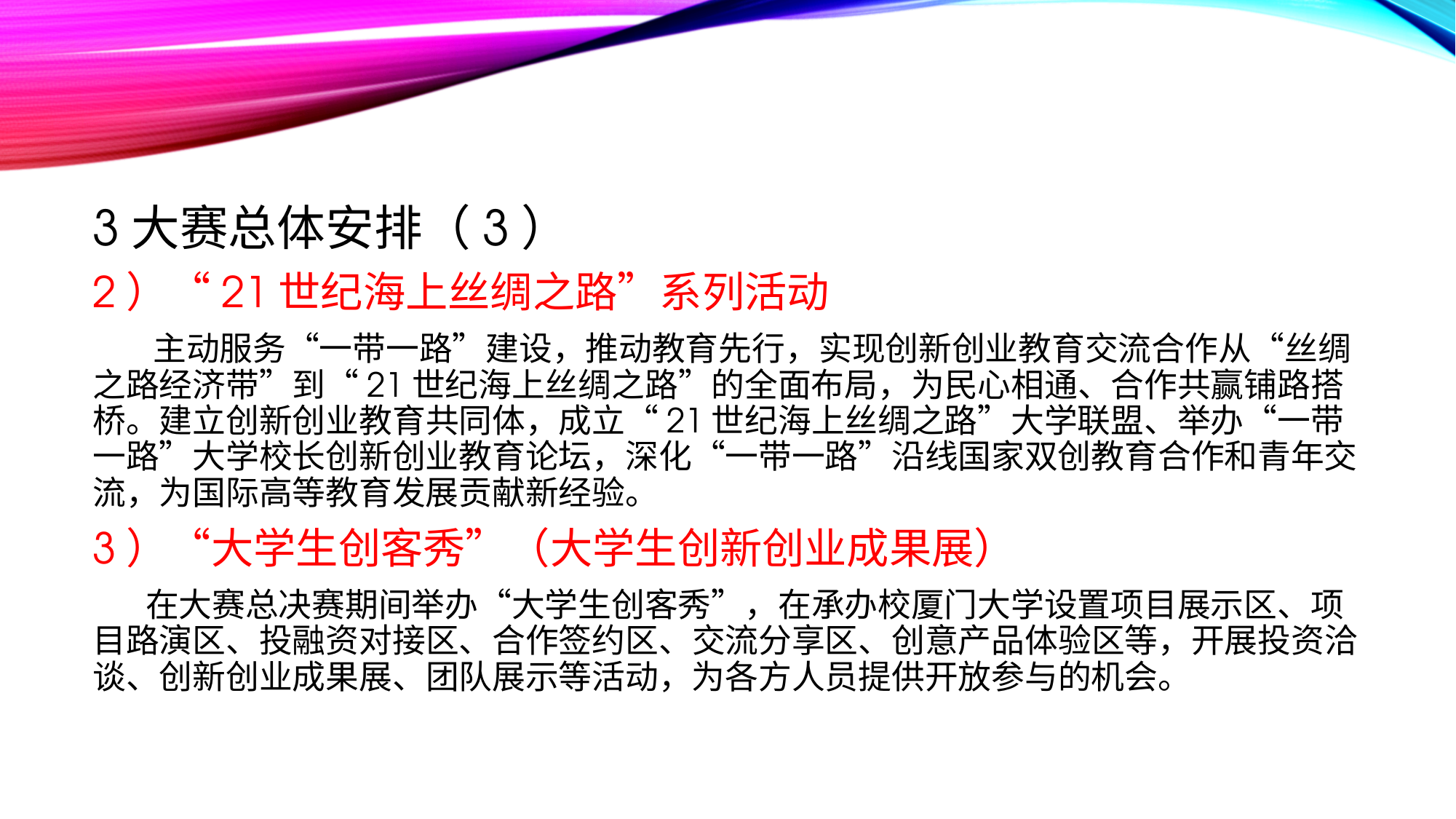

3大赛总体安排（3）
2）“21世纪海上丝绸之路”系列活动
       主动服务“一带一路”建设，推动教育先行，实现创新创业教育交流合作从“丝绸之路经济带”到“21世纪海上丝绸之路”的全面布局，为民心相通、合作共赢铺路搭桥。建立创新创业教育共同体，成立“21世纪海上丝绸之路”大学联盟、举办“一带一路”大学校长创新创业教育论坛，深化“一带一路”沿线国家双创教育合作和青年交流，为国际高等教育发展贡献新经验。
3）“大学生创客秀”（大学生创新创业成果展）
      在大赛总决赛期间举办“大学生创客秀”，在承办校厦门大学设置项目展示区、项目路演区、投融资对接区、合作签约区、交流分享区、创意产品体验区等，开展投资洽谈、创新创业成果展、团队展示等活动，为各方人员提供开放参与的机会。